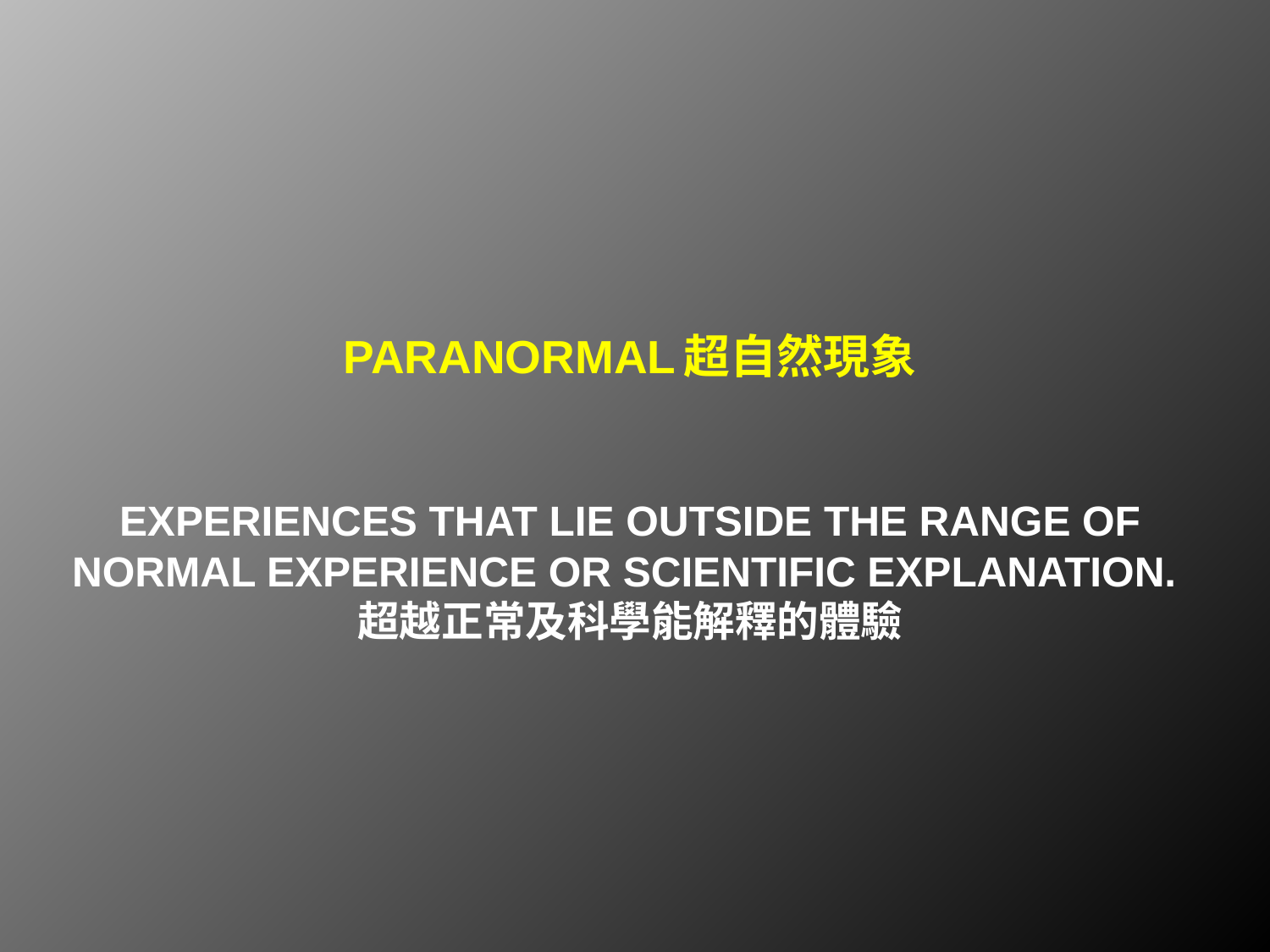

# PARANORMAL超自然現象 Experiences that lie outside the range of normal experience or scientific explanation. 超越正常及科學能解釋的體驗